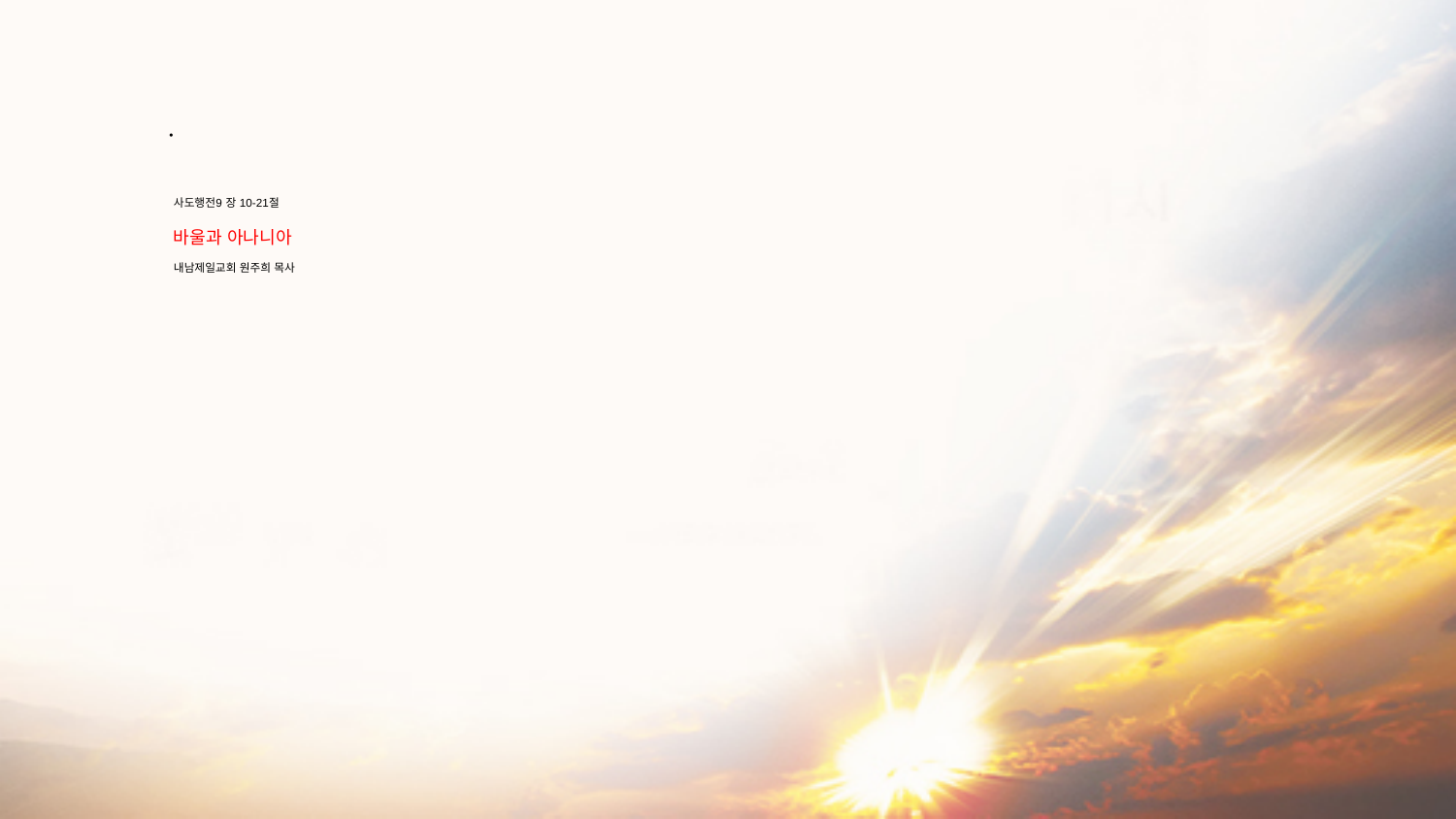

# 사도행전9 장 10-21절 바울과 아나니아 내남제일교회 원주희 목사